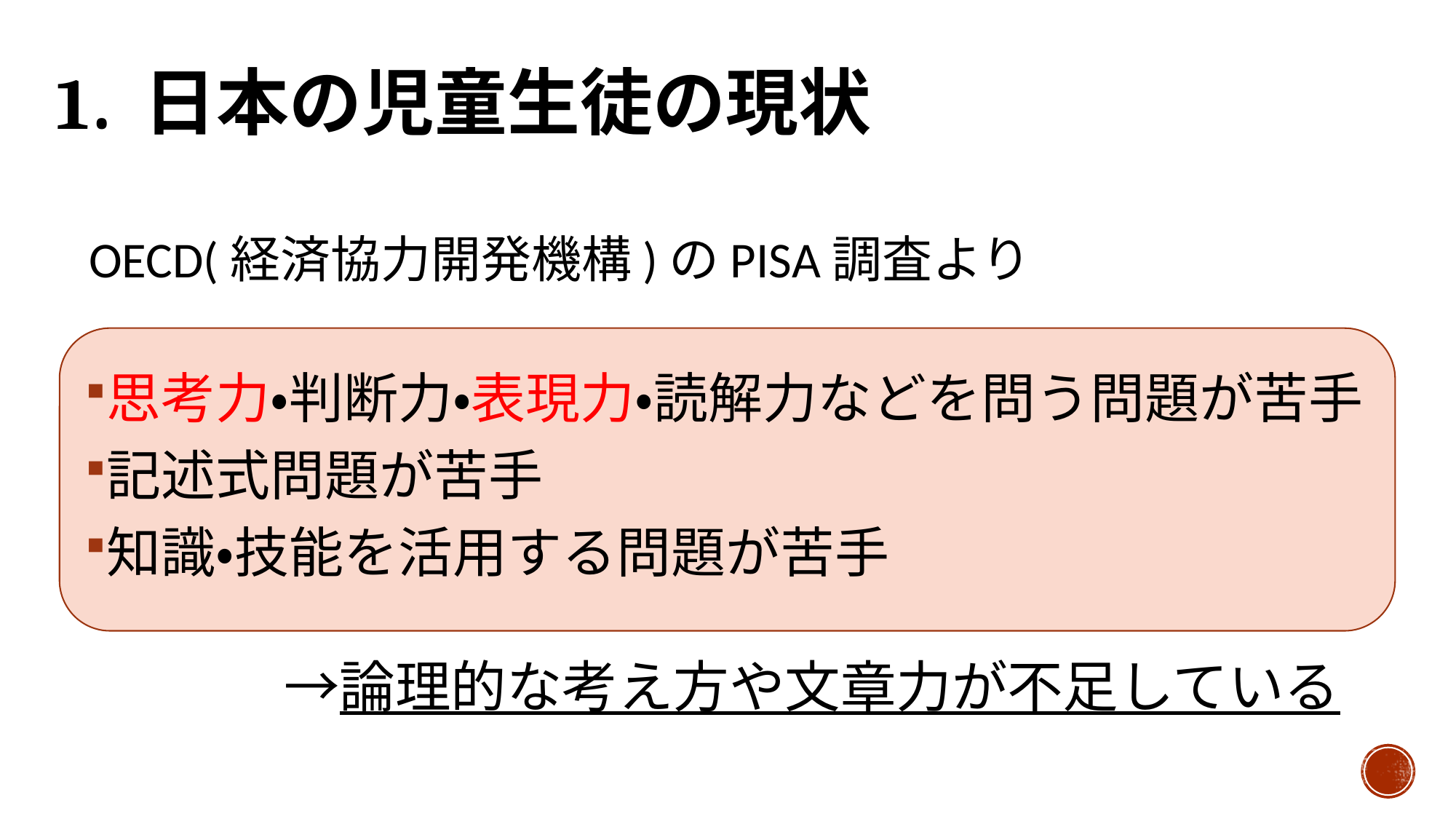

# 1. 日本の児童生徒の現状
OECD(経済協力開発機構)のPISA調査より

　　　　→論理的な考え方や文章力が不足している
思考力・判断力・表現力・読解力などを問う問題が苦手
記述式問題が苦手
知識・技能を活用する問題が苦手